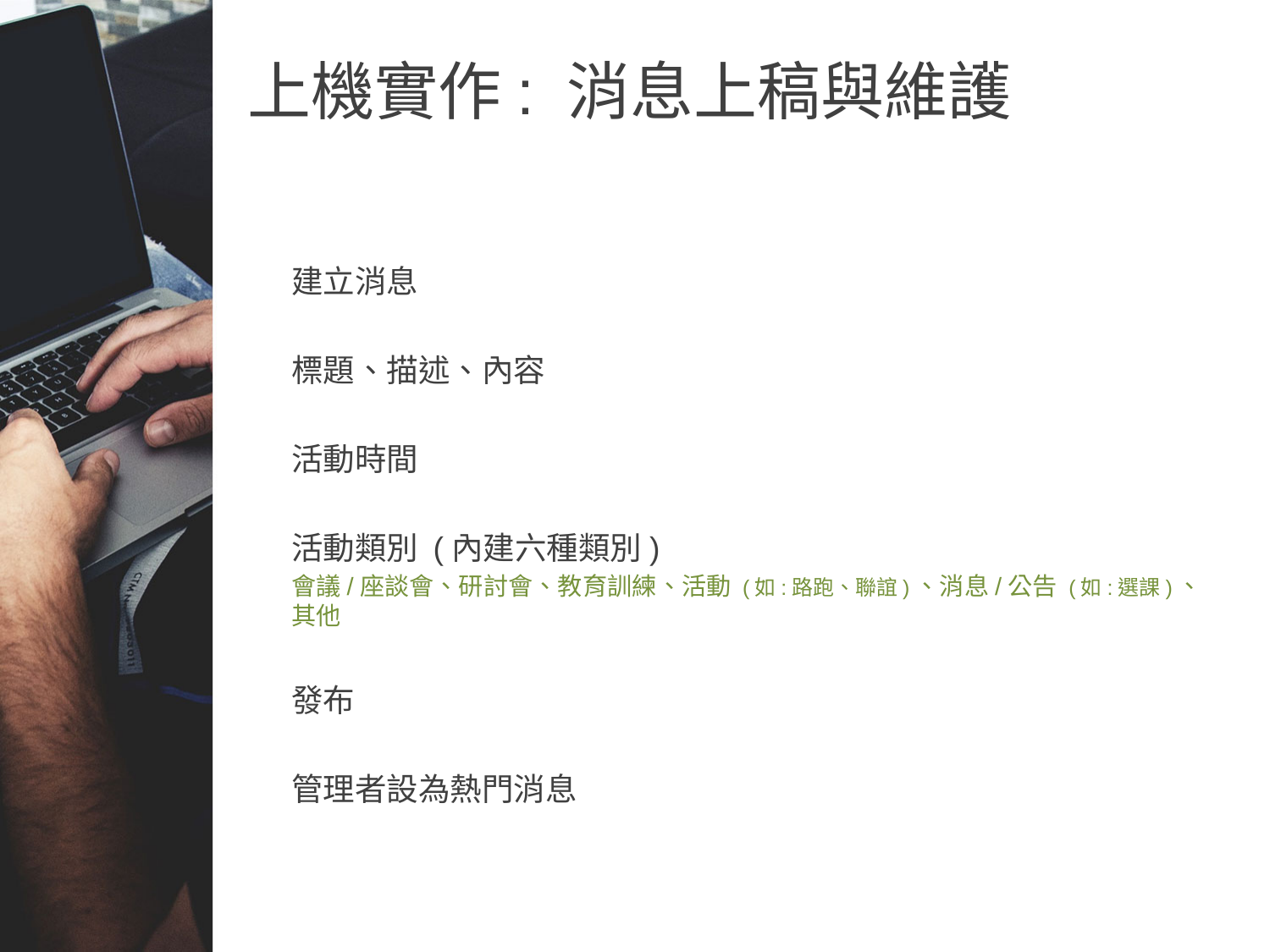

上機實作: 消息上稿與維護

建立消息

標題、描述、內容

活動時間

活動類別 (內建六種類別)
會議/座談會、研討會、教育訓練、活動 (如:路跑、聯誼)、消息/公告 (如:選課)、其他

發布

管理者設為熱門消息